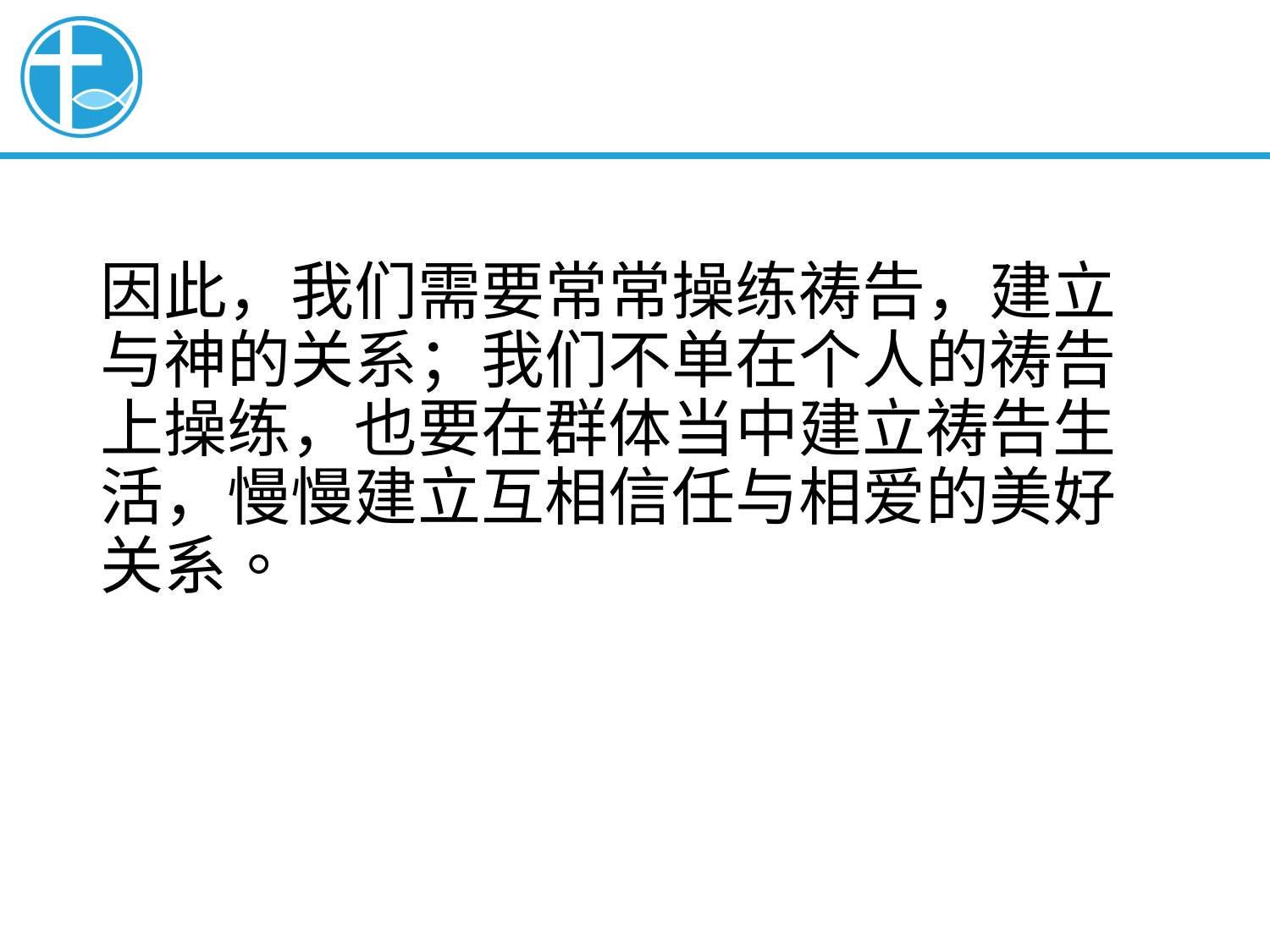

#
因此，我们需要常常操练祷告，建立与神的关系；我们不单在个人的祷告上操练，也要在群体当中建立祷告生活，慢慢建立互相信任与相爱的美好关系。